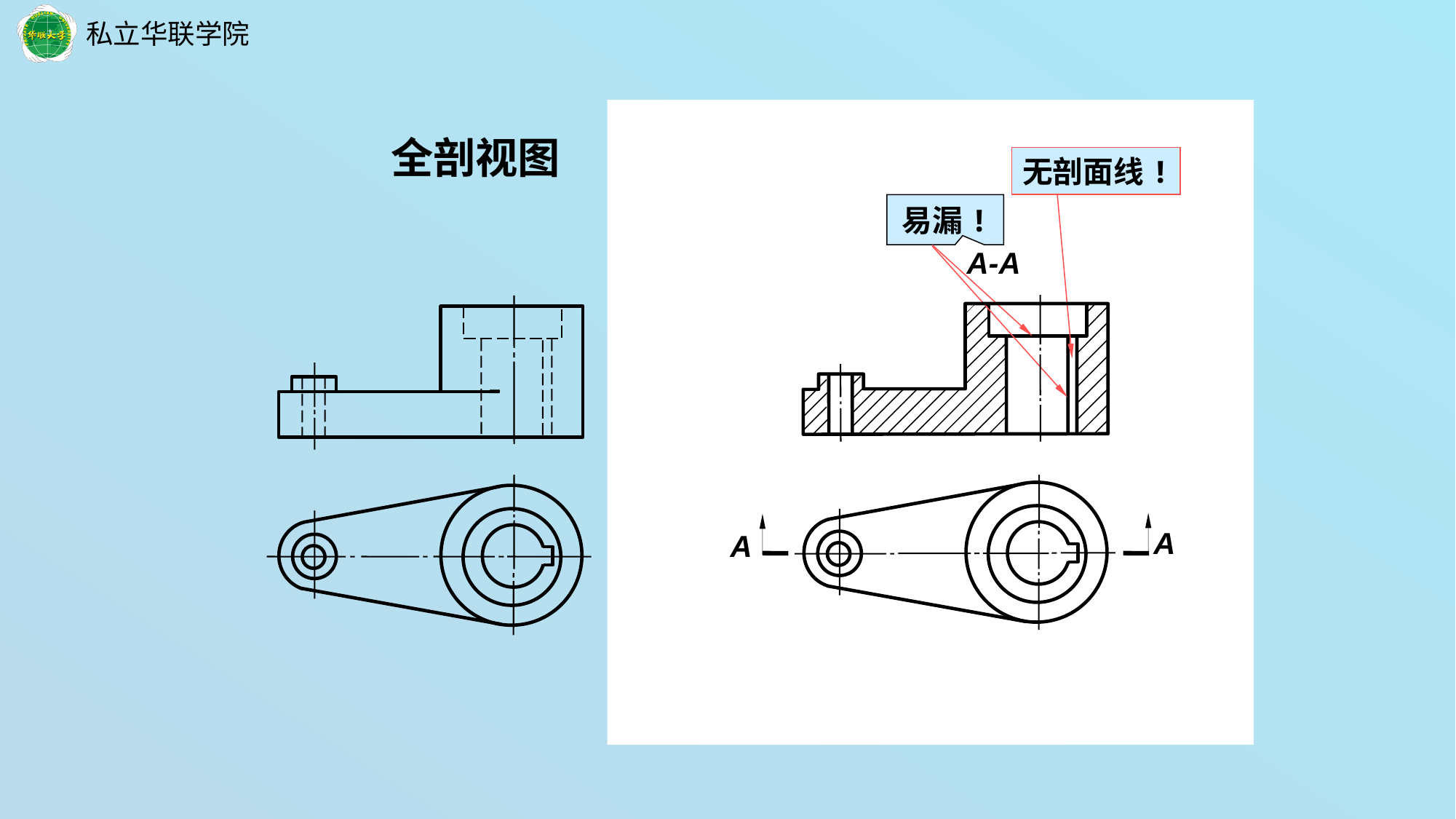

剖视图名称
 全剖视图
无剖面线!
易漏!

A-A

剖面符号

投影方向

A
A

剖面名称
剖切位置